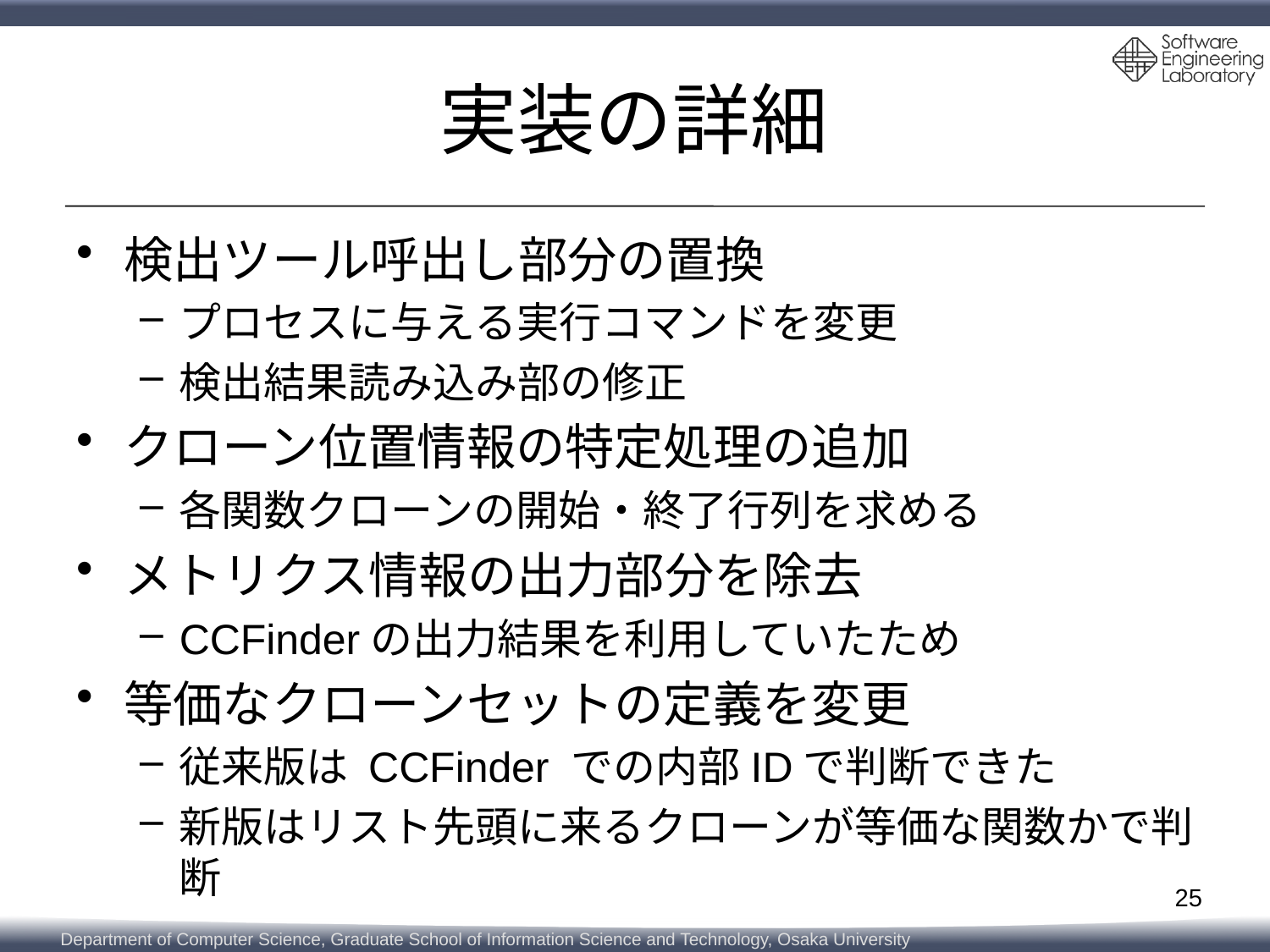

# 実装の詳細
検出ツール呼出し部分の置換
プロセスに与える実行コマンドを変更
検出結果読み込み部の修正
クローン位置情報の特定処理の追加
各関数クローンの開始・終了行列を求める
メトリクス情報の出力部分を除去
CCFinderの出力結果を利用していたため
等価なクローンセットの定義を変更
従来版は CCFinder での内部IDで判断できた
新版はリスト先頭に来るクローンが等価な関数かで判断
25